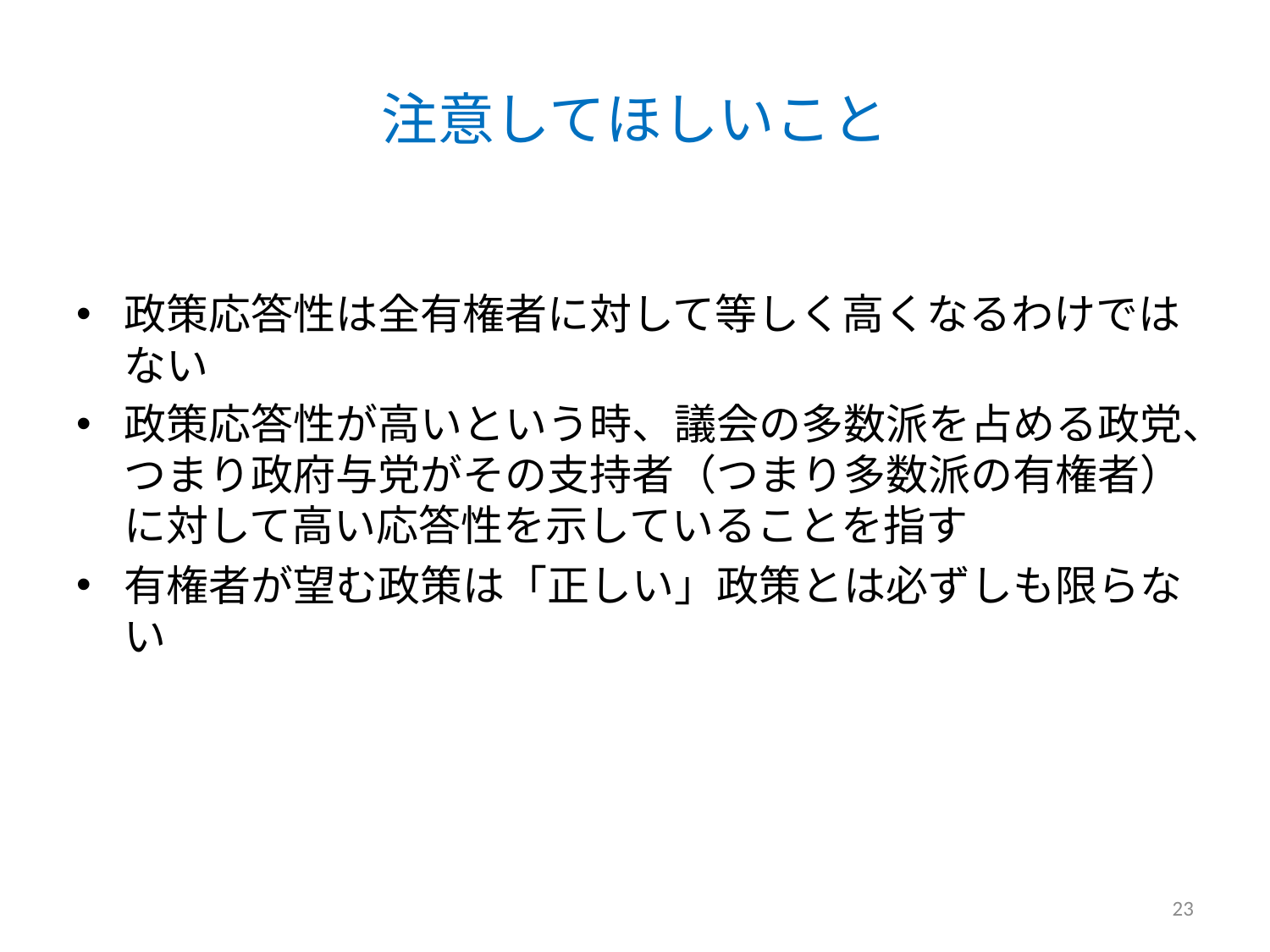

# 注意してほしいこと

政策応答性は全有権者に対して等しく高くなるわけではない
政策応答性が高いという時、議会の多数派を占める政党、つまり政府与党がその支持者（つまり多数派の有権者）に対して高い応答性を示していることを指す
有権者が望む政策は「正しい」政策とは必ずしも限らない
23